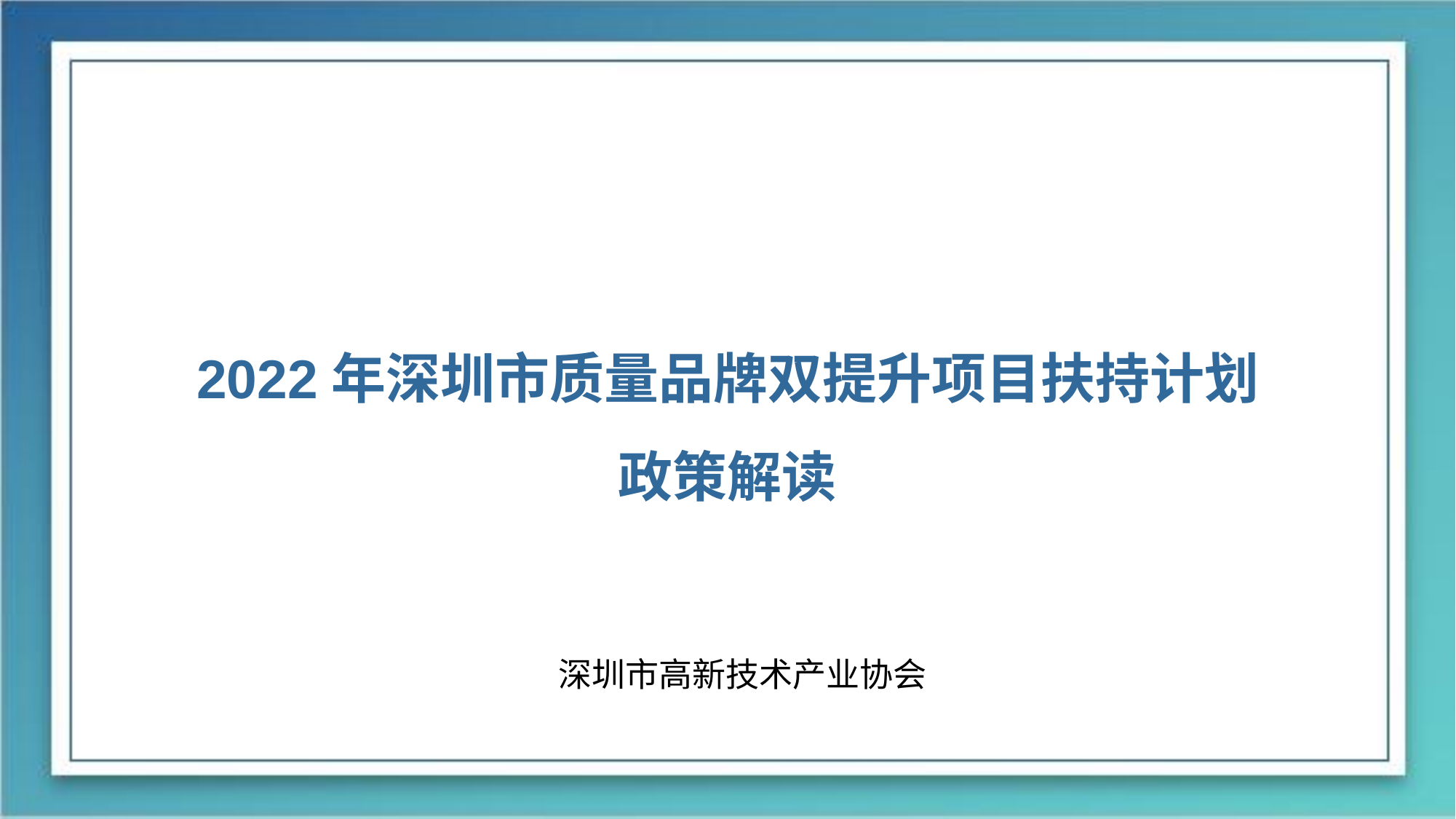

# 2022年深圳市质量品牌双提升项目扶持计划政策解读
   深圳市高新技术产业协会